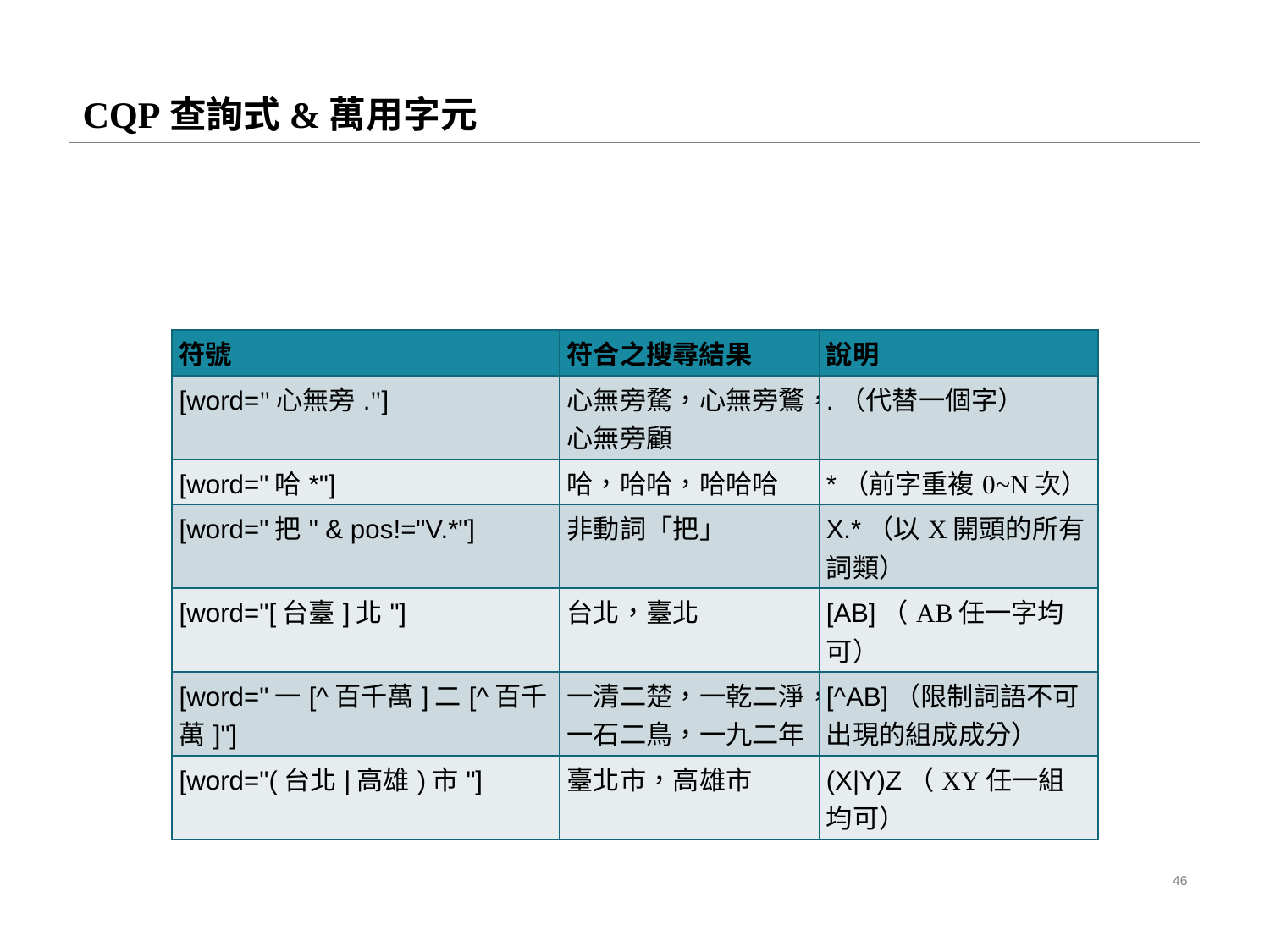

# CQP查詢式&萬用字元
| 符號 | 符合之搜尋結果 | 說明 |
| --- | --- | --- |
| [word="心無旁."] | 心無旁騖，心無旁鶩，心無旁顧 | .（代替一個字） |
| [word="哈\*"] | 哈，哈哈，哈哈哈 | \*（前字重複0~N次） |
| [word="把" & pos!="V.\*"] | 非動詞「把」 | X.\*（以X開頭的所有詞類） |
| [word="[台臺]北"] | 台北，臺北 | [AB]（AB任一字均可） |
| [word="一[^百千萬]二[^百千萬]"] | 一清二楚，一乾二淨，一石二鳥，一九二年 | [^AB]（限制詞語不可出現的組成成分） |
| [word="(台北|高雄)市"] | 臺北市，高雄市 | (X|Y)Z（XY任一組均可） |
46